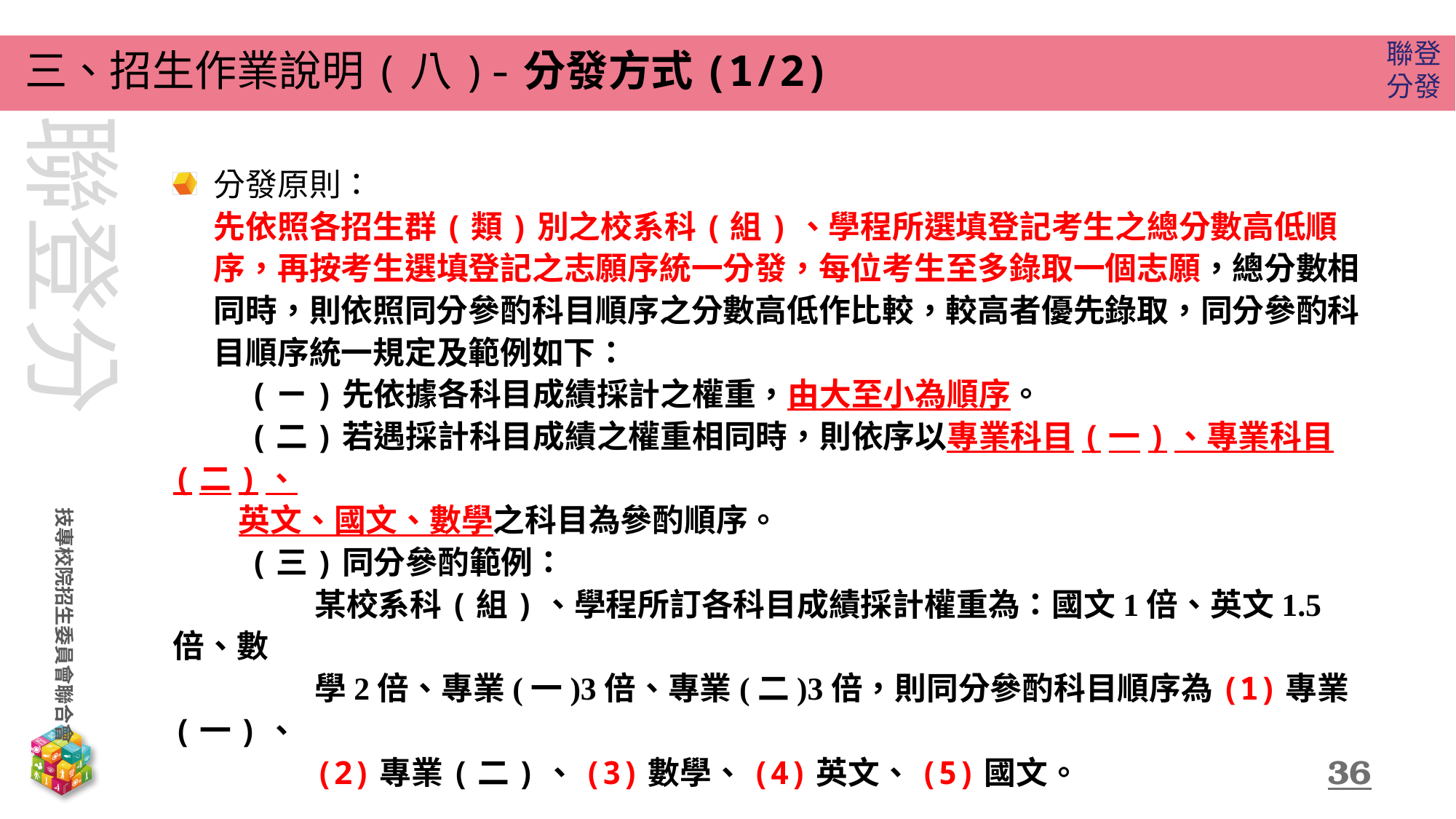

三、招生作業說明(八)-分發方式(1/2)
分發原則：
先依照各招生群(類)別之校系科(組)、學程所選填登記考生之總分數高低順序，再按考生選填登記之志願序統一分發，每位考生至多錄取一個志願，總分數相同時，則依照同分參酌科目順序之分數高低作比較，較高者優先錄取，同分參酌科目順序統一規定及範例如下：
    (ㄧ)先依據各科目成績採計之權重，由大至小為順序。
    (二)若遇採計科目成績之權重相同時，則依序以專業科目(一)、專業科目(二)、
        英文、國文、數學之科目為參酌順序。
    (三)同分參酌範例：
某校系科(組)、學程所訂各科目成績採計權重為：國文1倍、英文1.5倍、數
學2倍、專業(一)3倍、專業(二)3倍，則同分參酌科目順序為(1)專業(一)、
(2)專業(二)、(3)數學、(4)英文、(5)國文。

36